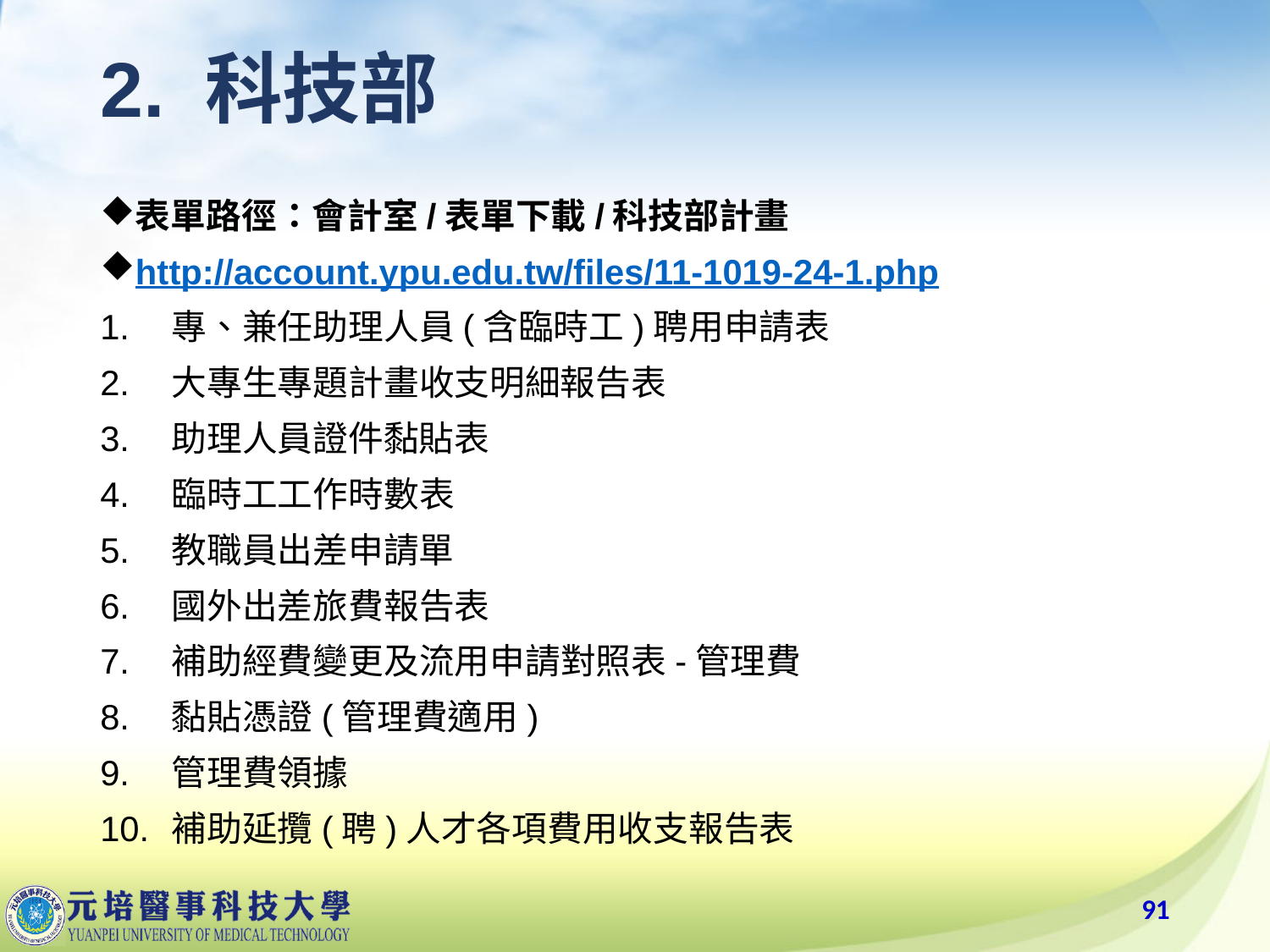

# 2. 科技部
表單路徑：會計室/表單下載/科技部計畫
http://account.ypu.edu.tw/files/11-1019-24-1.php
專、兼任助理人員(含臨時工)聘用申請表
大專生專題計畫收支明細報告表
助理人員證件黏貼表
臨時工工作時數表
教職員出差申請單
國外出差旅費報告表
補助經費變更及流用申請對照表-管理費
黏貼憑證(管理費適用)
管理費領據
補助延攬(聘)人才各項費用收支報告表
91